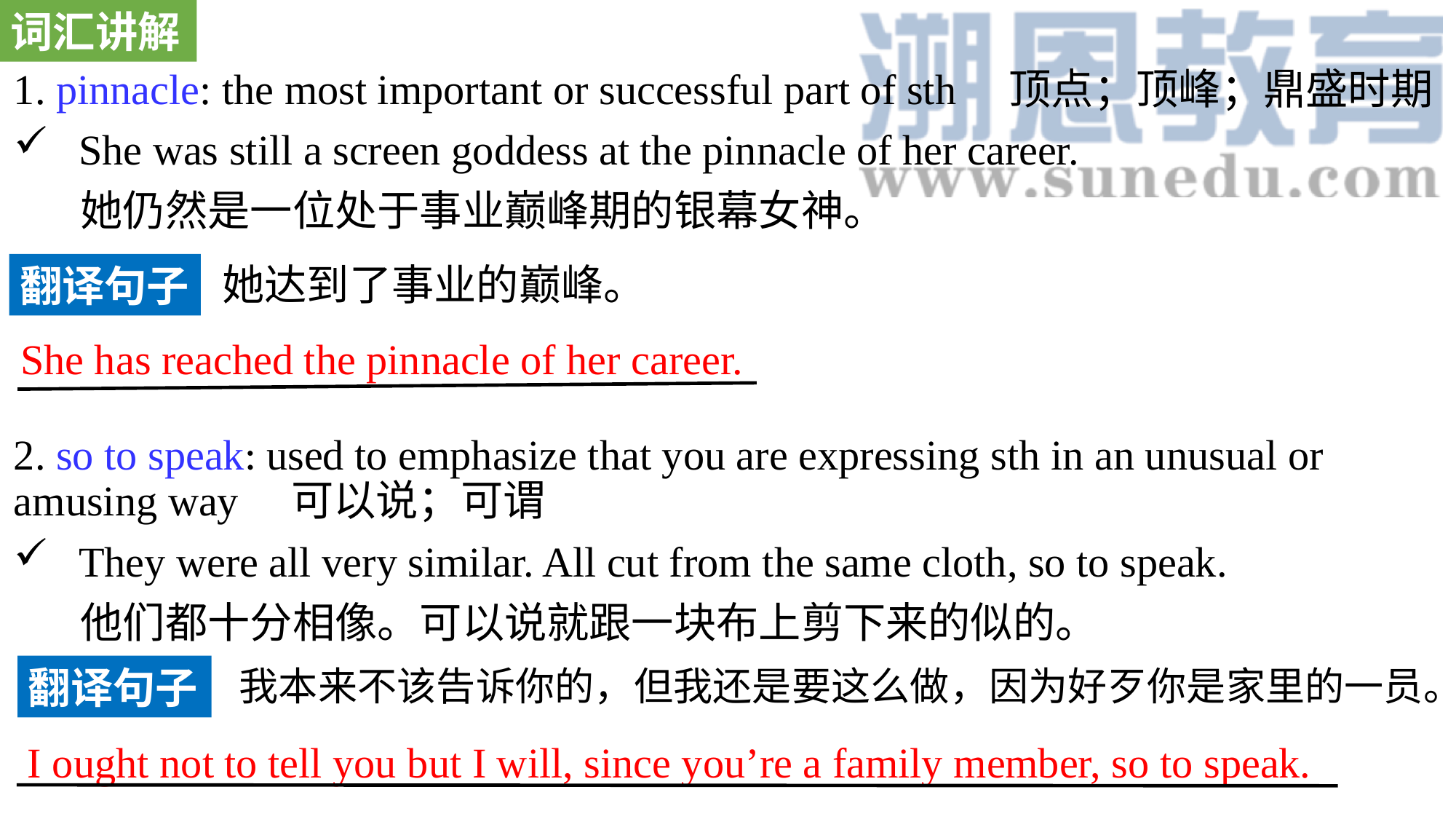

词汇讲解
1. pinnacle: the most important or successful part of sth    顶点；顶峰；鼎盛时期
 She was still a screen goddess at the pinnacle of her career.
      她仍然是一位处于事业巅峰期的银幕女神。

2. so to speak: used to emphasize that you are expressing sth in an unusual or amusing way    可以说；可谓
 They were all very similar. All cut from the same cloth, so to speak.
      他们都十分相像。可以说就跟一块布上剪下来的似的。
她达到了事业的巅峰。
翻译句子
She has reached the pinnacle of her career.
翻译句子
我本来不该告诉你的，但我还是要这么做，因为好歹你是家里的一员。
I ought not to tell you but I will, since you’re a family member, so to speak.